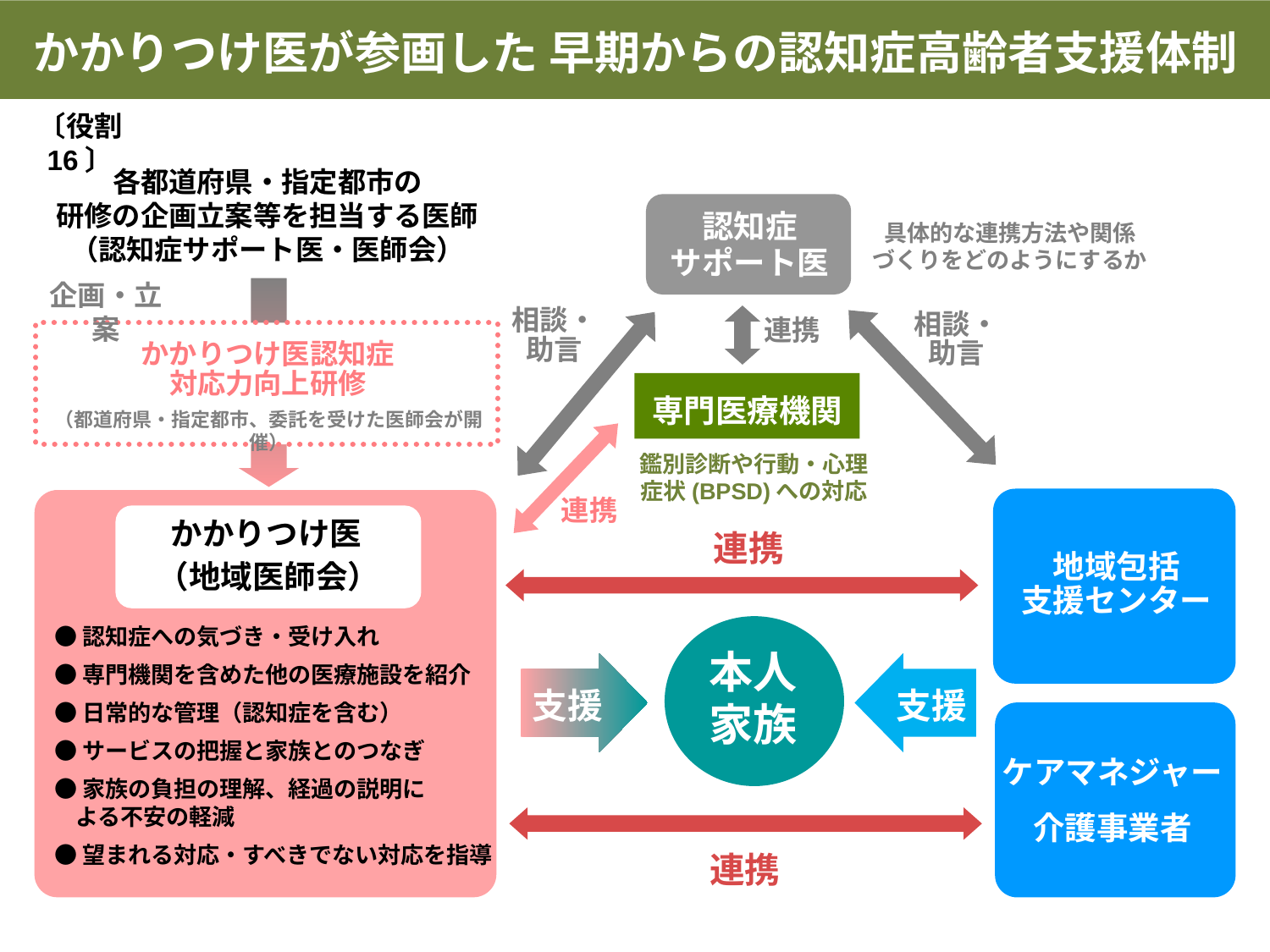

＜役割-8＞

かかりつけ医が参画した 早期からの認知症高齢者支援体制
〔役割 16〕
各都道府県・指定都市の
研修の企画立案等を担当する医師
（認知症サポート医・医師会）

認知症
サポート医
具体的な連携方法や関係
づくりをどのようにするか
企画・立案

相談・
助言
連携
相談・
助言

かかりつけ医認知症
対応力向上研修

専門医療機関

（都道府県・指定都市、委託を受けた医師会が開催）

鑑別診断や行動・心理症状(BPSD)への対応

連携

かかりつけ医
連携
地域包括
支援センター
（地域医師会）

●認知症への気づき・受け入れ
●専門機関を含めた他の医療施設を紹介
●日常的な管理（認知症を含む）
●サービスの把握と家族とのつなぎ
●家族の負担の理解、経過の説明に
   よる不安の軽減
●望まれる対応・すべきでない対応を指導

本人家族
支援
支援

ケアマネジャー
介護事業者

連携